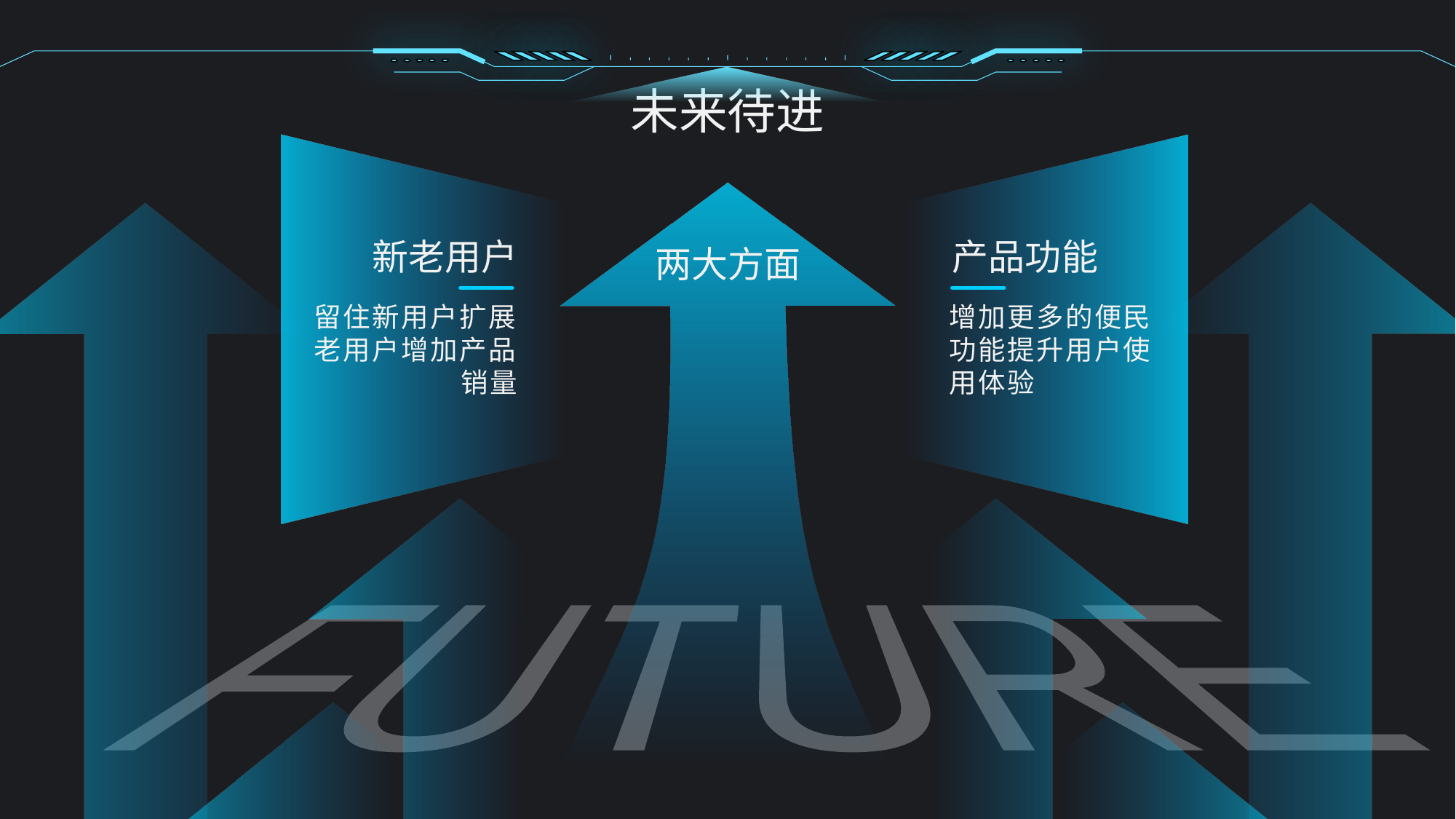

未来待进

新老用户
产品功能
两大方面
留住新用户扩展老用户增加产品销量
增加更多的便民功能提升用户使用体验

FUTURE